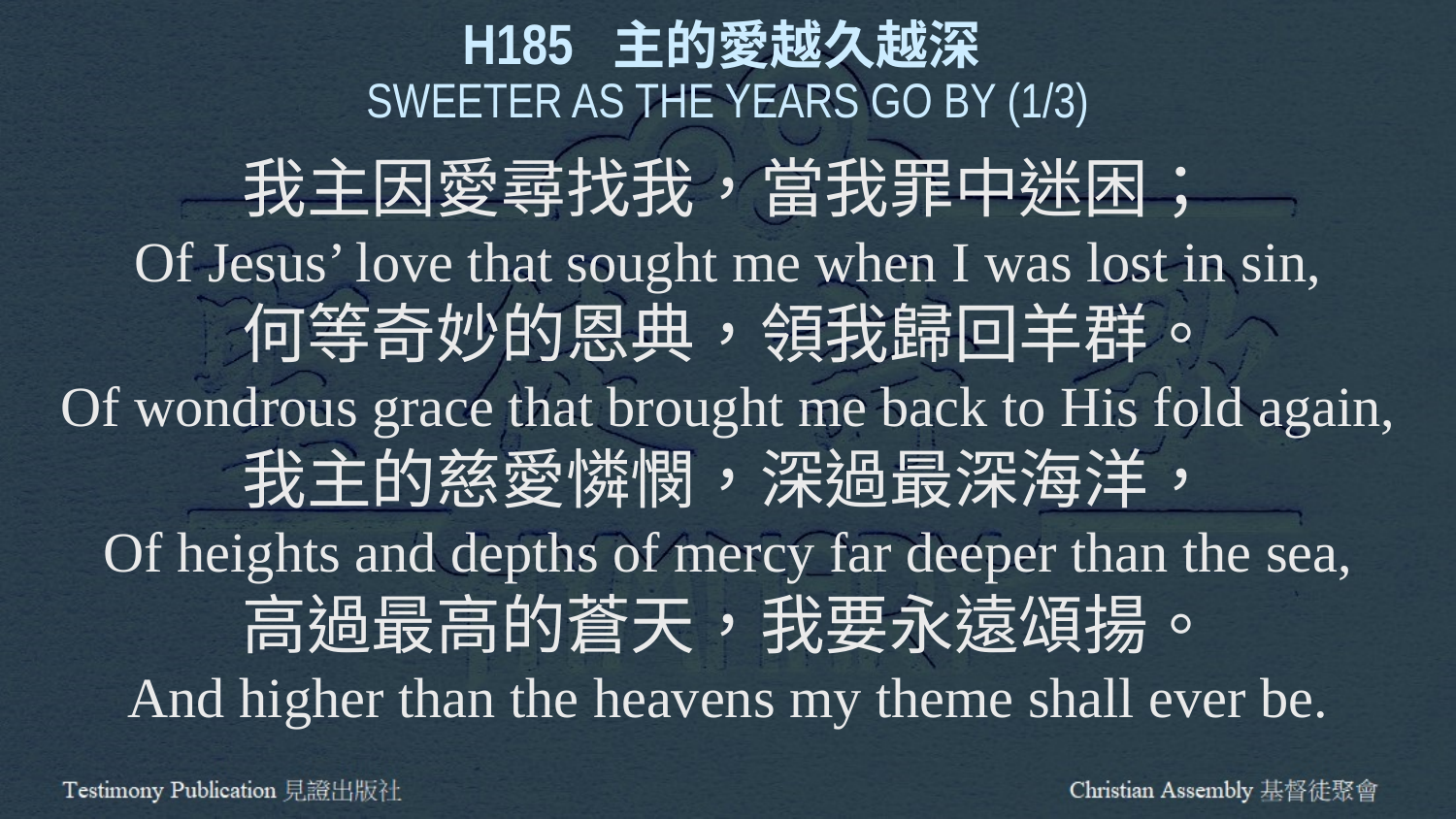

H185  主的愛越久越深
SWEETER AS THE YEARS GO BY (1/3)
我主因愛尋找我，當我罪中迷困；
Of Jesus’ love that sought me when I was lost in sin,
何等奇妙的恩典，領我歸回羊群。
Of wondrous grace that brought me back to His fold again,
我主的慈愛憐憫，深過最深海洋，
Of heights and depths of mercy far deeper than the sea,
高過最高的蒼天，我要永遠頌揚。
And higher than the heavens my theme shall ever be.